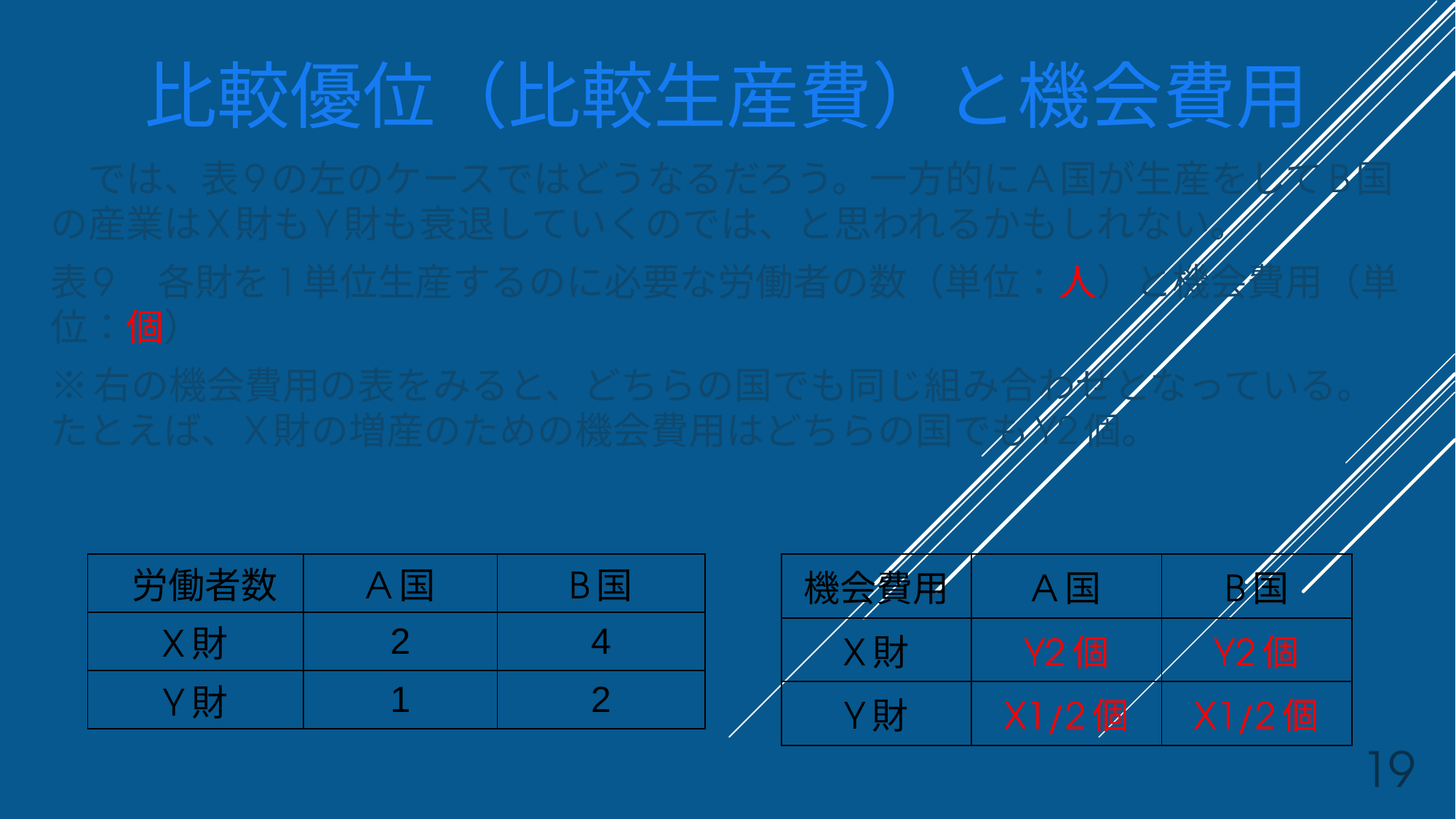

# 比較優位（比較生産費）と機会費用
　では、表9の左のケースではどうなるだろう。一方的にA国が生産をしてB国の産業はX財もY財も衰退していくのでは、と思われるかもしれない。
表9　各財を1単位生産するのに必要な労働者の数（単位：人）と機会費用（単位：個）
※右の機会費用の表をみると、どちらの国でも同じ組み合わせとなっている。たとえば、X財の増産のための機会費用はどちらの国でもY2個。

| 労働者数 | A国 | B国 |
| --- | --- | --- |
| X財 | 2 | 4 |
| Y財 | 1 | 2 |
| 機会費用 | A国 | B国 |
| --- | --- | --- |
| X財 | Y2個 | Y2個 |
| Y財 | X1/2個 | X1/2個 |
19